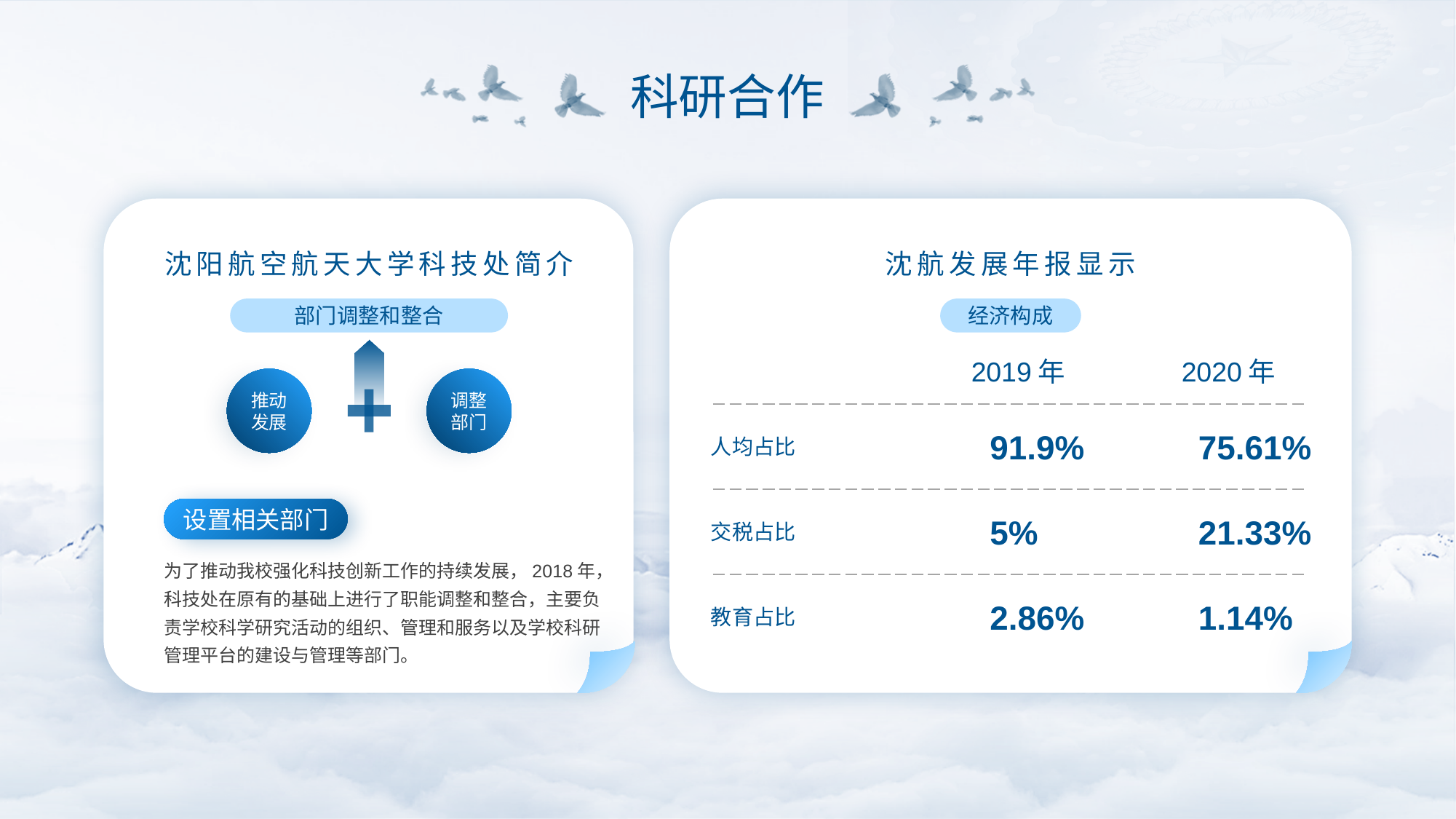

科研合作

沈阳航空航天大学科技处简介
沈航发展年报显示
部门调整和整合
经济构成

2019年
2020年
推动发展
调整部门

91.9%
75.61%
人均占比
设置相关部门
5%
21.33%
交税占比
为了推动我校强化科技创新工作的持续发展，2018年，科技处在原有的基础上进行了职能调整和整合，主要负责学校科学研究活动的组织、管理和服务以及学校科研管理平台的建设与管理等部门。
2.86%
1.14%
教育占比